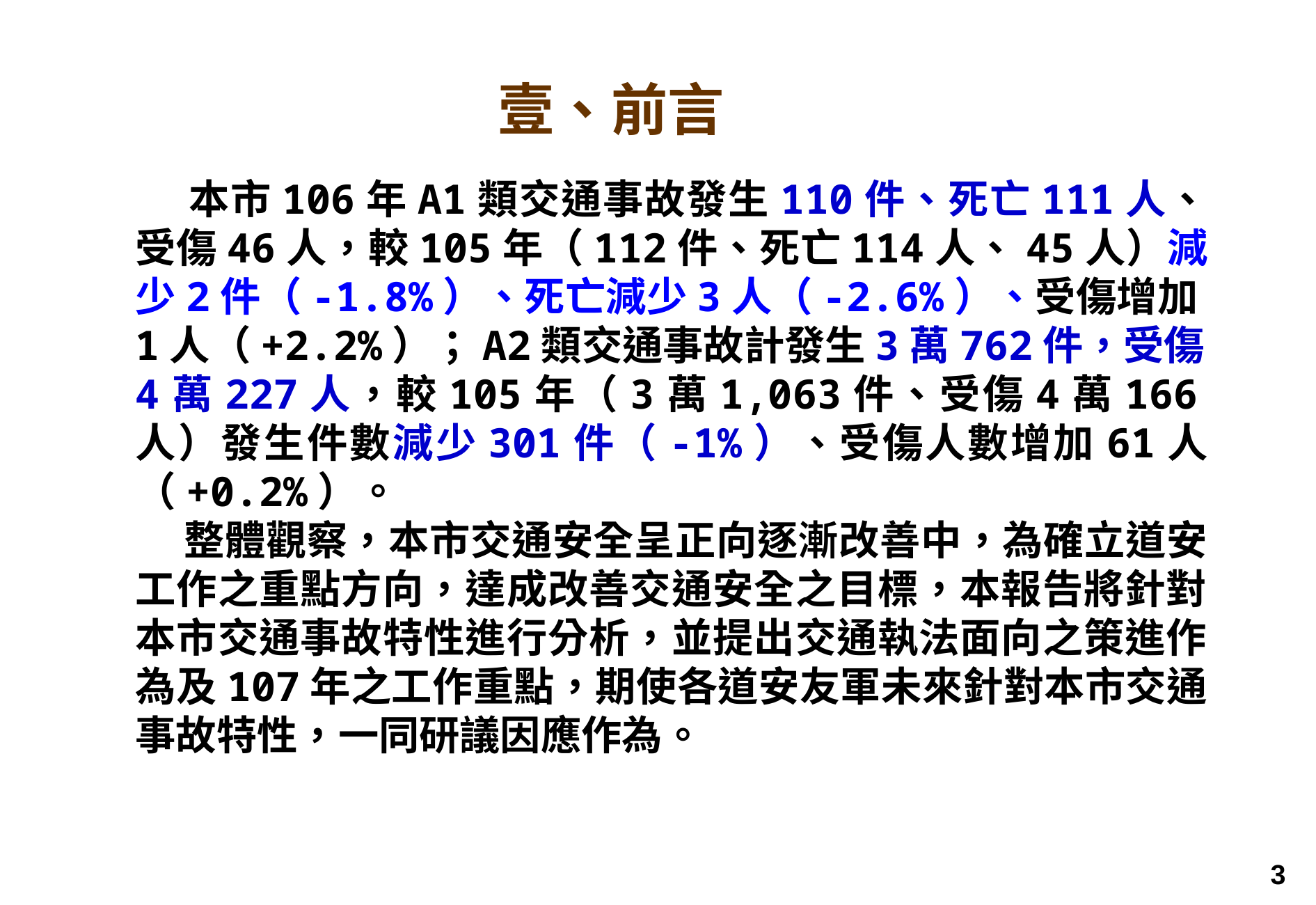

壹、前言
    本市106年A1類交通事故發生110件、死亡111人、受傷46人，較105年（112件、死亡114人、45人）減少2件（-1.8%）、死亡減少3人（-2.6%）、受傷增加1人（+2.2%）；A2類交通事故計發生3萬762件，受傷4萬227人，較105年（3萬1,063件、受傷4萬166人）發生件數減少301件（-1%）、受傷人數增加61人（+0.2%）。
    整體觀察，本市交通安全呈正向逐漸改善中，為確立道安工作之重點方向，達成改善交通安全之目標，本報告將針對本市交通事故特性進行分析，並提出交通執法面向之策進作為及107年之工作重點，期使各道安友軍未來針對本市交通事故特性，一同研議因應作為。
3